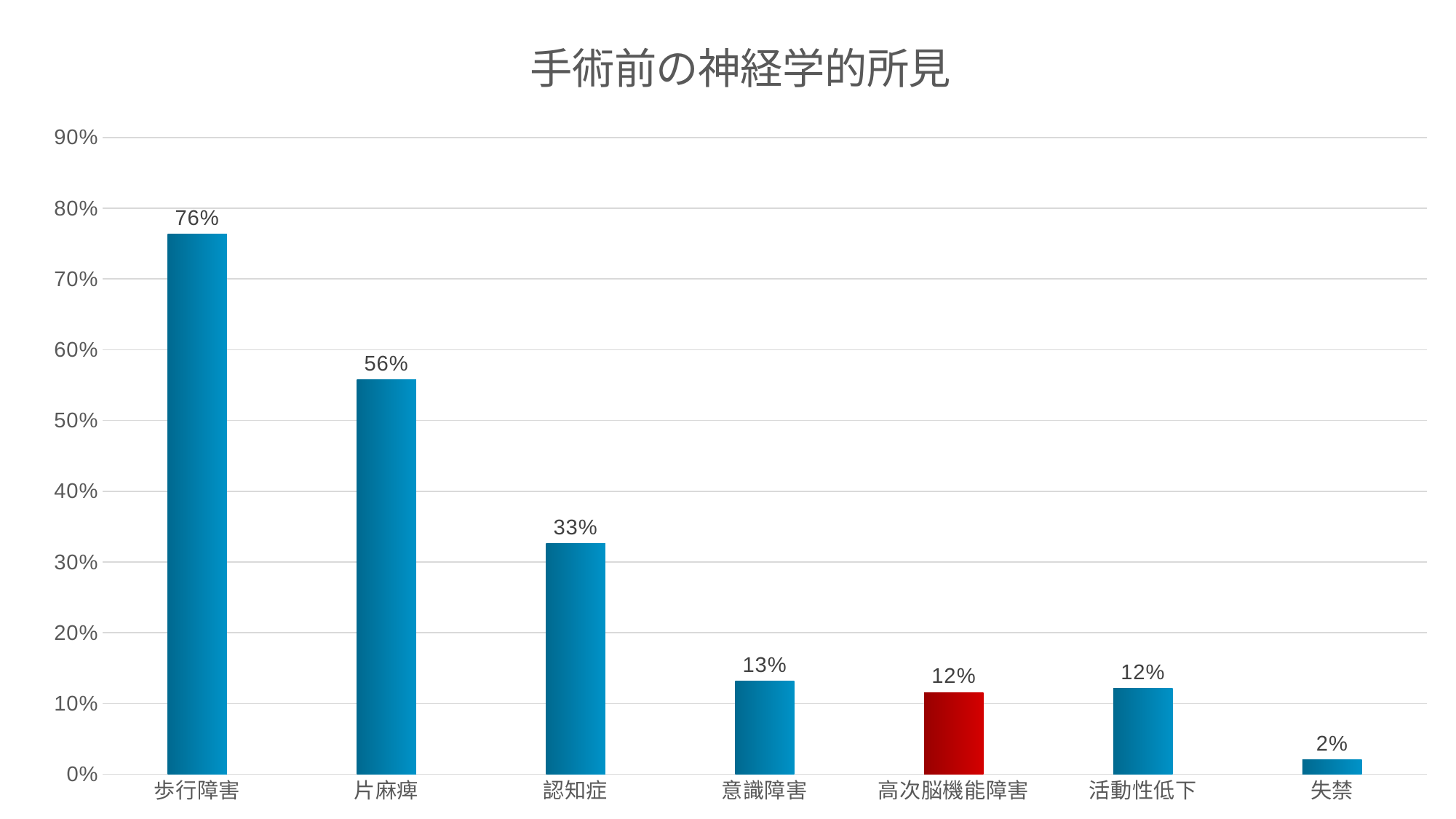

### Chart: 手術前の神経学的所見

| Category |  |
|---|---|
| 歩行障害 | 0.7631578947368421 |
| 片麻痺 | 0.5578947368421052 |
| 認知症 | 0.3263157894736842 |
| 意識障害 | 0.13157894736842105 |
| 高次脳機能障害 | 0.11578947368421053 |
| 活動性低下 | 0.12105263157894737 |
| 失禁 | 0.021052631578947368 |